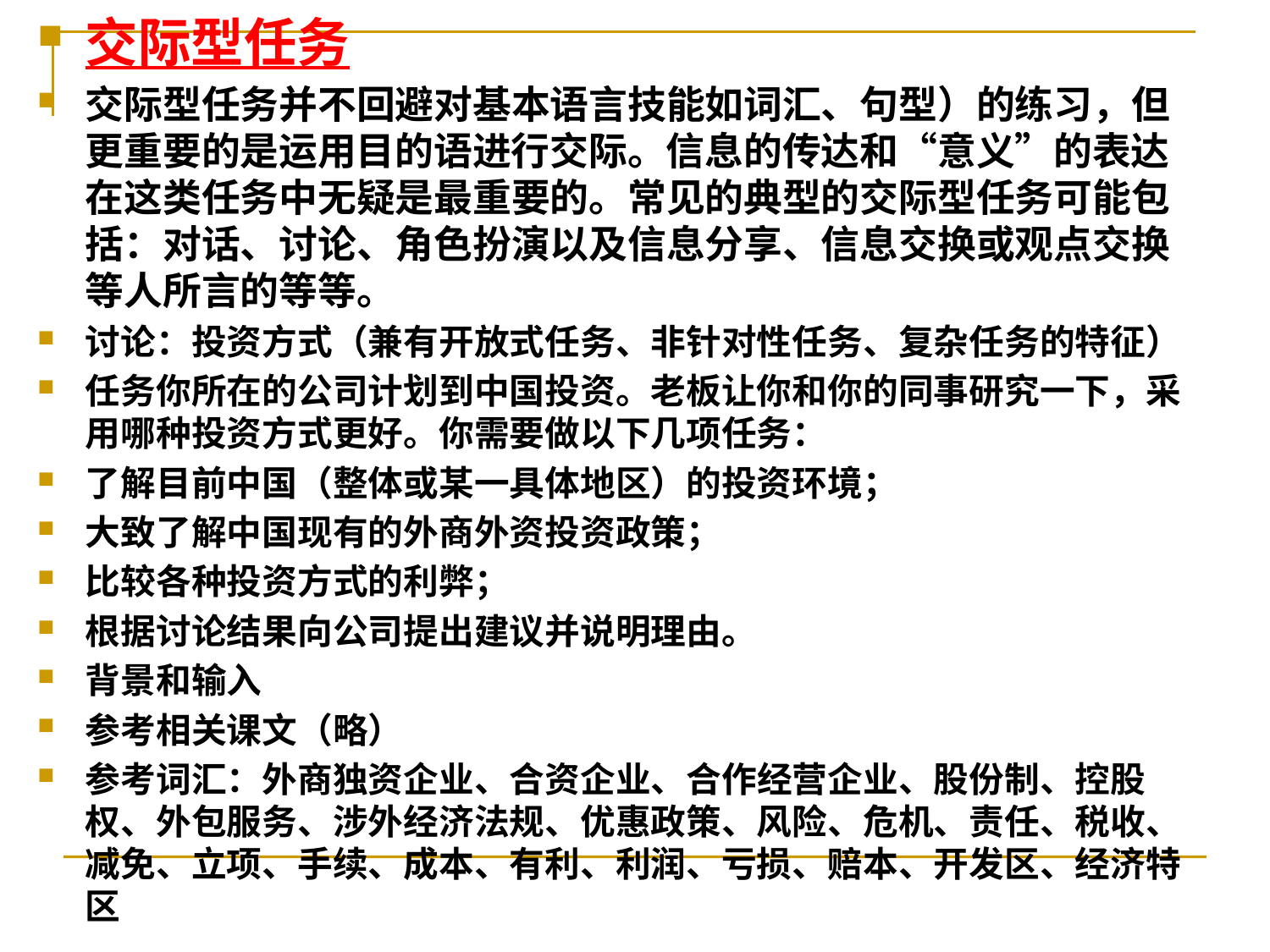

交际型任务
交际型任务并不回避对基本语言技能如词汇、句型）的练习，但更重要的是运用目的语进行交际。信息的传达和“意义”的表达在这类任务中无疑是最重要的。常见的典型的交际型任务可能包括：对话、讨论、角色扮演以及信息分享、信息交换或观点交换等人所言的等等。
讨论：投资方式（兼有开放式任务、非针对性任务、复杂任务的特征）
任务你所在的公司计划到中国投资。老板让你和你的同事研究一下，采用哪种投资方式更好。你需要做以下几项任务：
了解目前中国（整体或某一具体地区）的投资环境；
大致了解中国现有的外商外资投资政策；
比较各种投资方式的利弊；
根据讨论结果向公司提出建议并说明理由。
背景和输入
参考相关课文（略）
参考词汇：外商独资企业、合资企业、合作经营企业、股份制、控股权、外包服务、涉外经济法规、优惠政策、风险、危机、责任、税收、减免、立项、手续、成本、有利、利润、亏损、赔本、开发区、经济特区